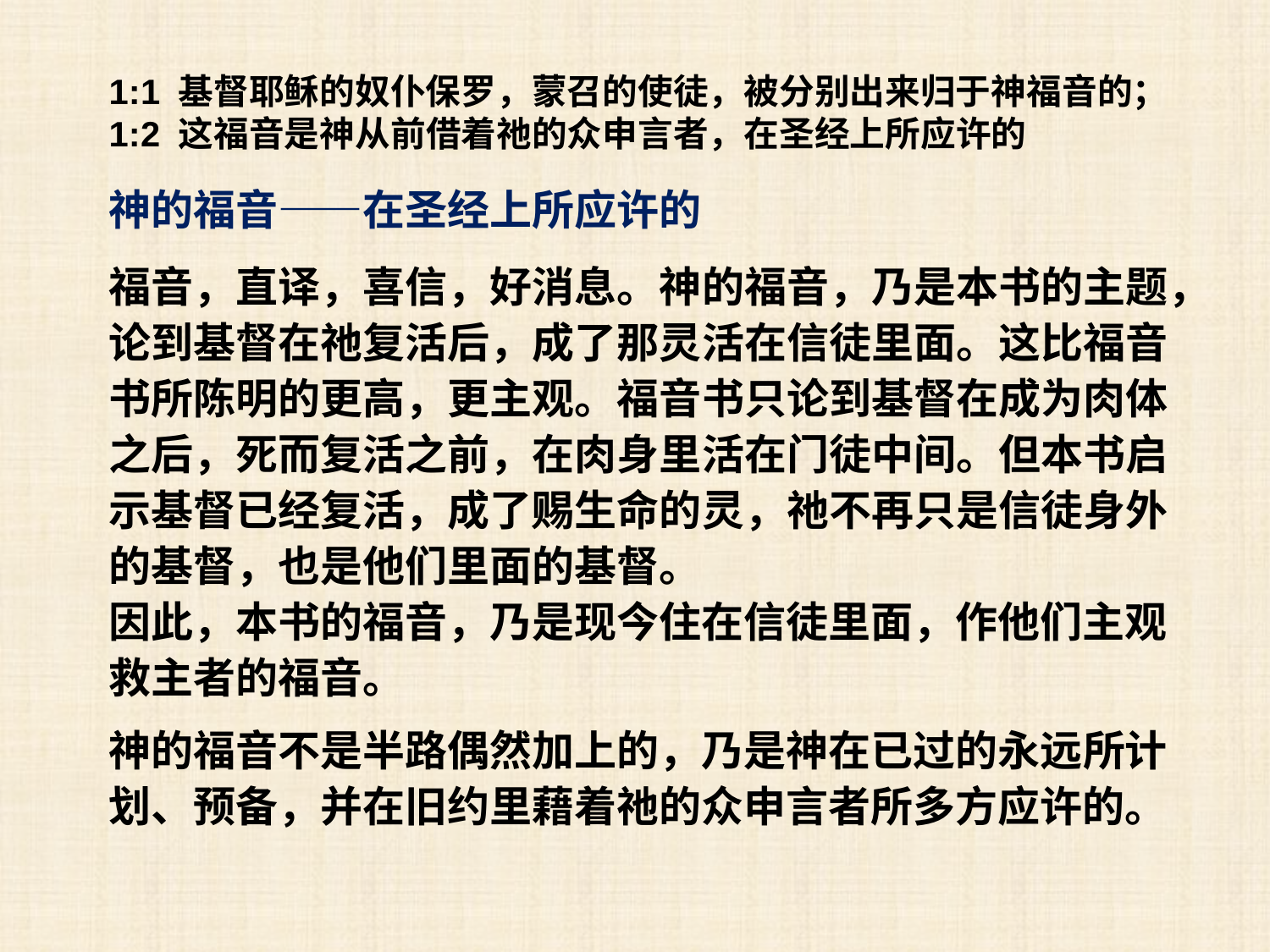

1:1 基督耶稣的奴仆保罗，蒙召的使徒，被分别出来归于神福音的；
1:2 这福音是神从前借着祂的众申言者，在圣经上所应许的
神的福音——在圣经上所应许的
福音，直译，喜信，好消息。神的福音，乃是本书的主题，论到基督在祂复活后，成了那灵活在信徒里面。这比福音书所陈明的更高，更主观。福音书只论到基督在成为肉体之后，死而复活之前，在肉身里活在门徒中间。但本书启示基督已经复活，成了赐生命的灵，祂不再只是信徒身外的基督，也是他们里面的基督。
因此，本书的福音，乃是现今住在信徒里面，作他们主观救主者的福音。
神的福音不是半路偶然加上的，乃是神在已过的永远所计划、预备，并在旧约里藉着祂的众申言者所多方应许的。